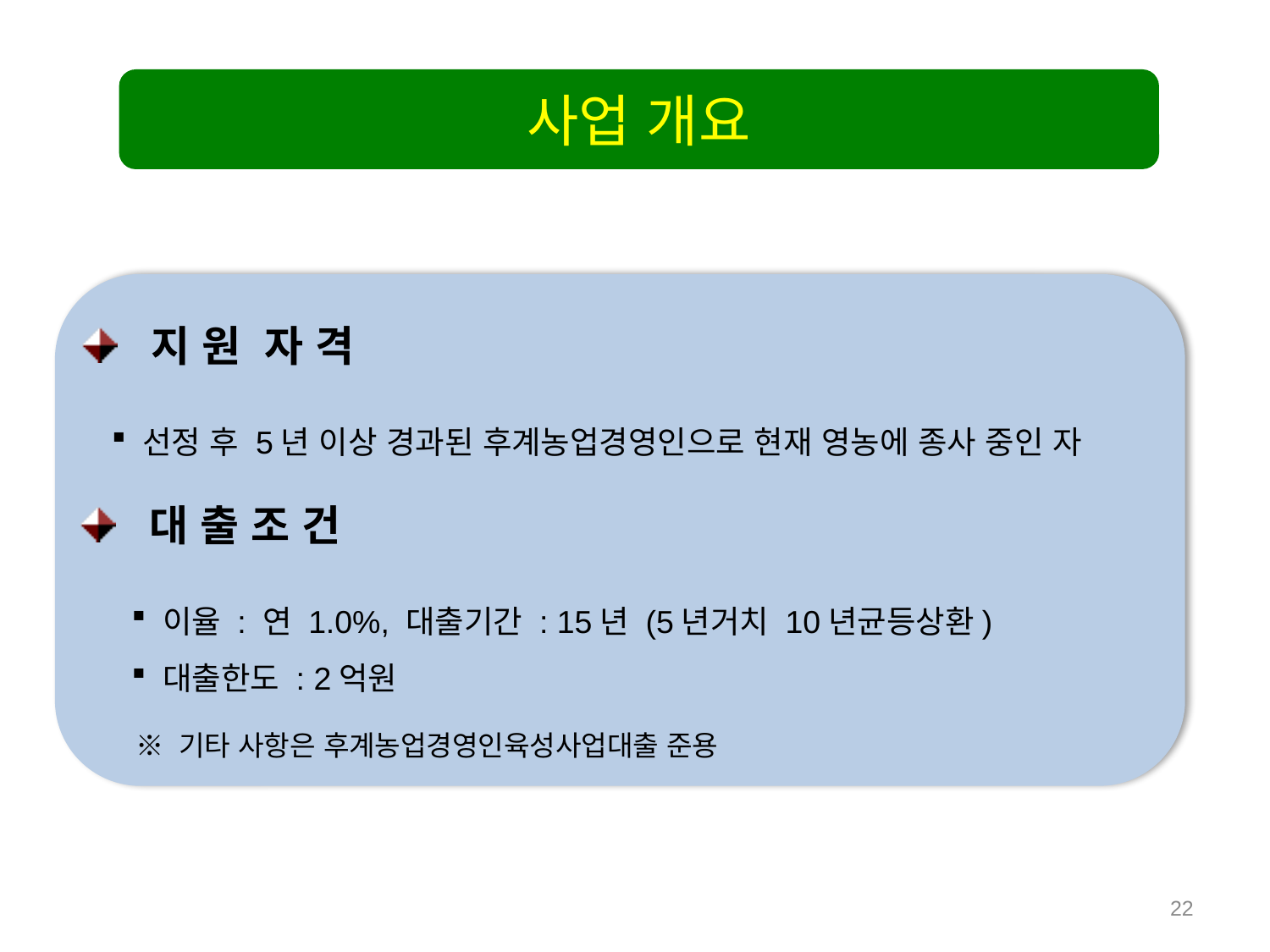

사업 개요

  지 원  자 격
 선정 후 5년 이상 경과된 후계농업경영인으로 현재 영농에 종사 중인 자
  대 출 조 건
 이율 : 연 1.0%, 대출기간 : 15년 (5년거치 10년균등상환)
 대출한도 : 2억원
      ※ 기타 사항은 후계농업경영인육성사업대출 준용
22